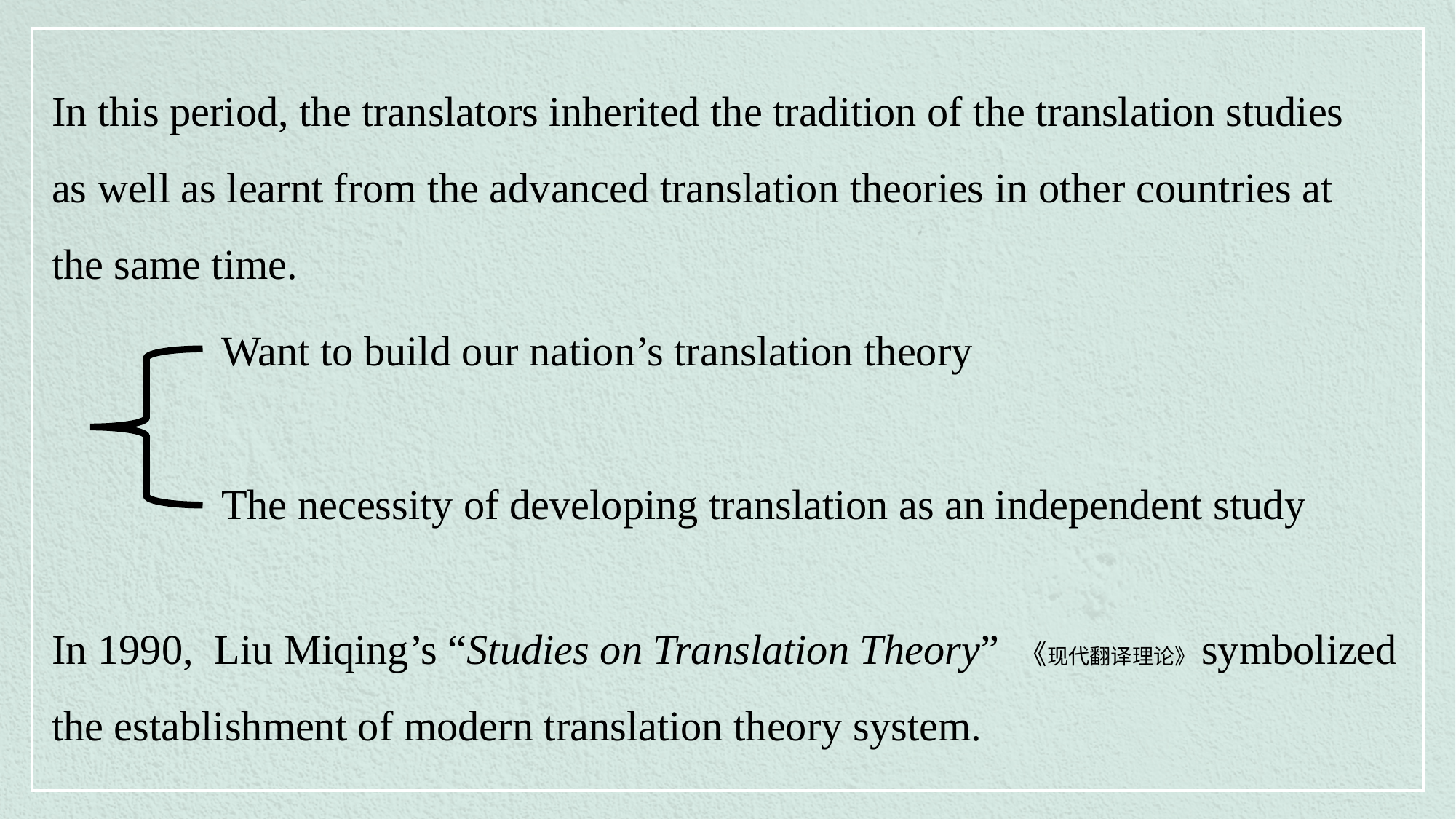

In this period, the translators inherited the tradition of the translation studies as well as learnt from the advanced translation theories in other countries at the same time.
Want to build our nation’s translation theory

The necessity of developing translation as an independent study
In 1990,  Liu Miqing’s “Studies on Translation Theory” 《现代翻译理论》symbolized the establishment of modern translation theory system.